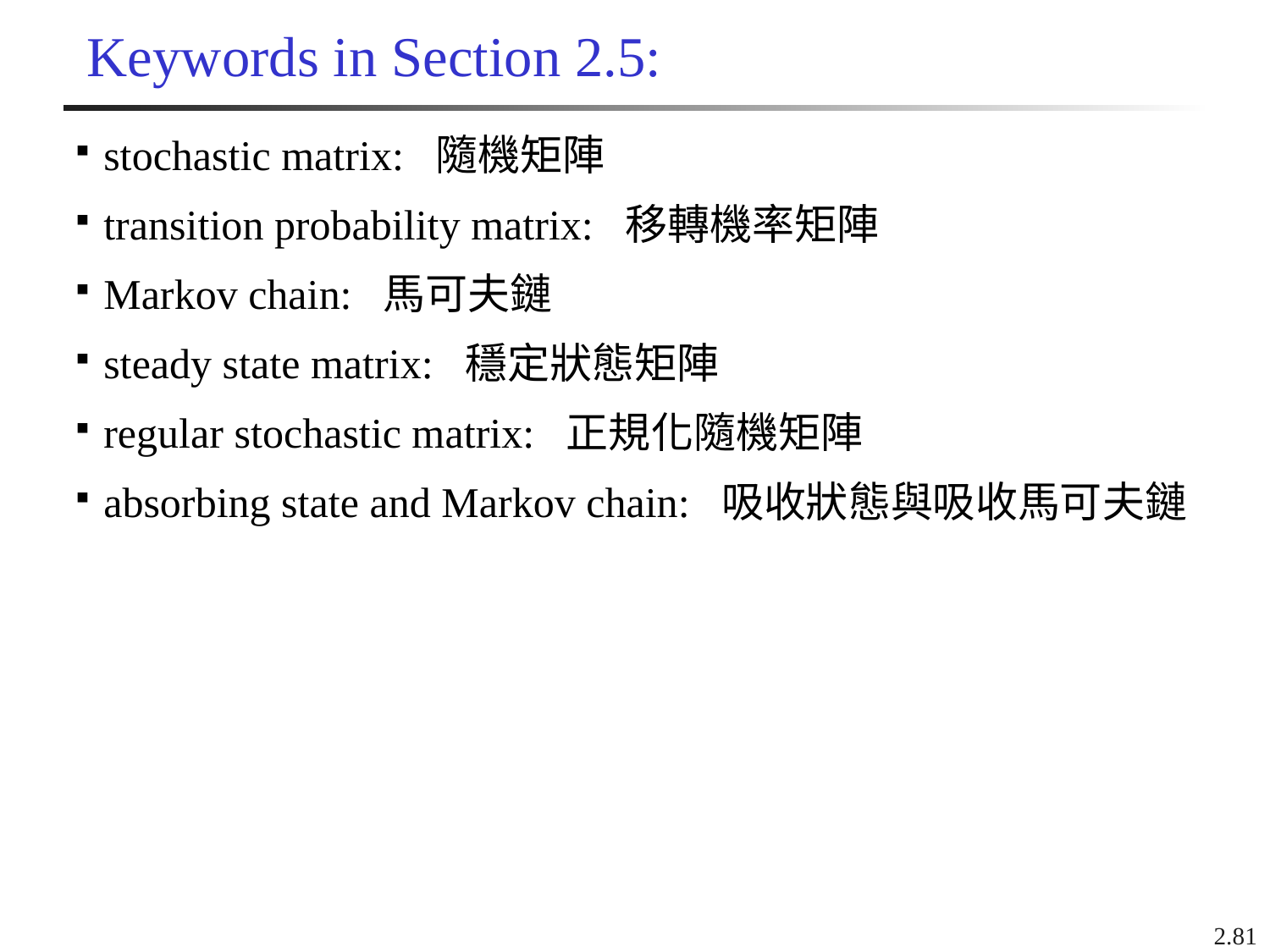

# Keywords in Section 2.5:
stochastic matrix:  隨機矩陣
transition probability matrix:  移轉機率矩陣
Markov chain:  馬可夫鏈
steady state matrix:  穩定狀態矩陣
regular stochastic matrix:  正規化隨機矩陣
absorbing state and Markov chain:  吸收狀態與吸收馬可夫鏈
2.81